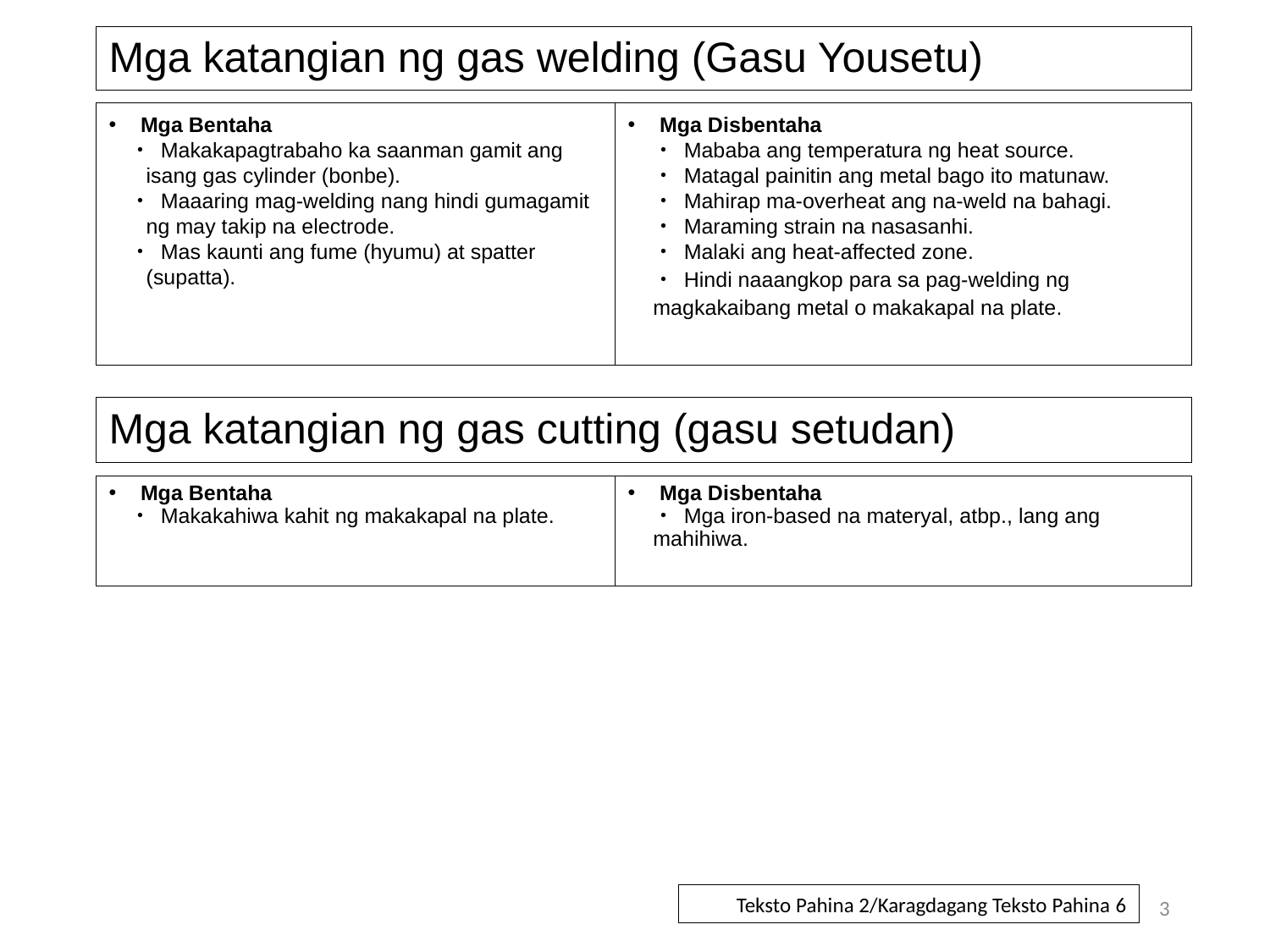

# Mga katangian ng gas welding (Gasu Yousetu)
Mga Disbentaha
・ Mababa ang temperatura ng heat source.
・ Matagal painitin ang metal bago ito matunaw.
・ Mahirap ma-overheat ang na-weld na bahagi.
・ Maraming strain na nasasanhi.
・ Malaki ang heat-affected zone.
・ Hindi naaangkop para sa pag-welding ng magkakaibang metal o makakapal na plate.
Mga Bentaha
　・ Makakapagtrabaho ka saanman gamit ang isang gas cylinder (bonbe).
　・ Maaaring mag-welding nang hindi gumagamit ng may takip na electrode.
　・ Mas kaunti ang fume (hyumu) at spatter (supatta).

Mga katangian ng gas cutting (gasu setudan)
Mga Disbentaha
・ Mga iron-based na materyal, atbp., lang ang mahihiwa.
Mga Bentaha
　・ Makakahiwa kahit ng makakapal na plate.
3
Teksto Pahina 2/Karagdagang Teksto Pahina 6